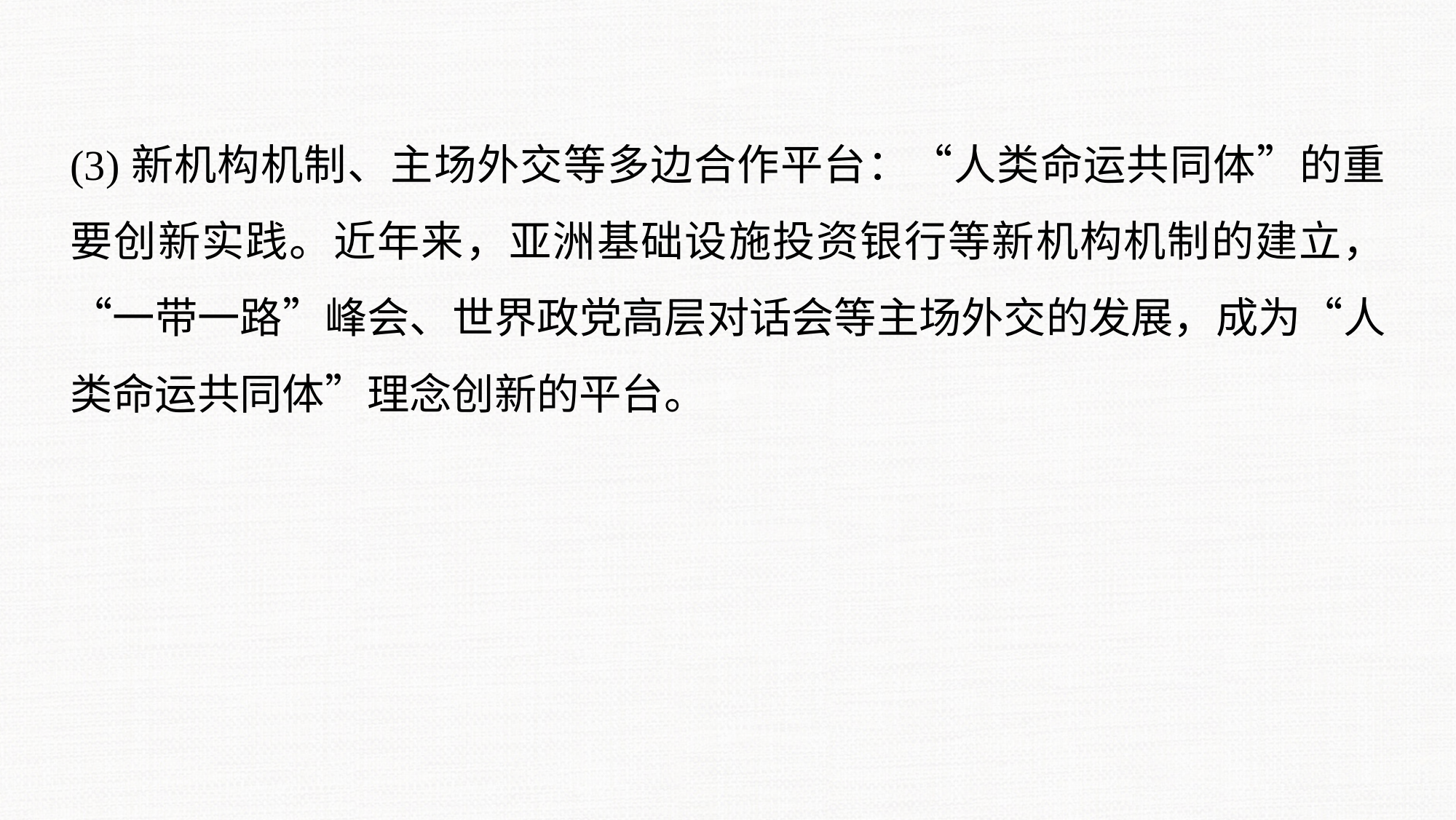

(3)新机构机制、主场外交等多边合作平台：“人类命运共同体”的重要创新实践。近年来，亚洲基础设施投资银行等新机构机制的建立，“一带一路”峰会、世界政党高层对话会等主场外交的发展，成为“人类命运共同体”理念创新的平台。